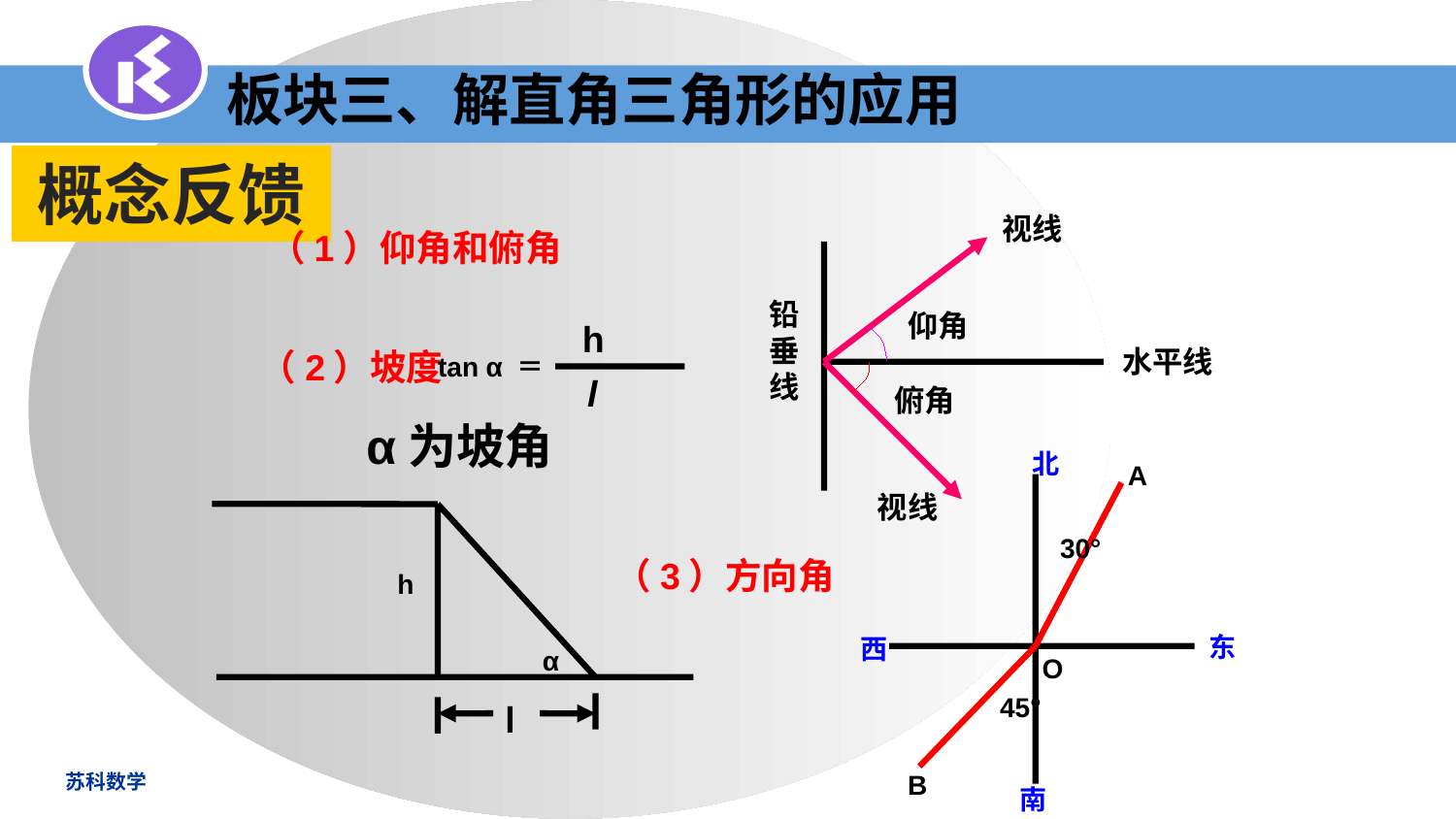

板块三、解直角三角形的应用
概念反馈
视线
（1）仰角和俯角

铅垂线
仰角
h

水平线
（2）坡度
tan α ＝

l

俯角
α为坡角
北
A

视线

30°
（3）方向角
h
东
西
α
O

45°
l

B
南